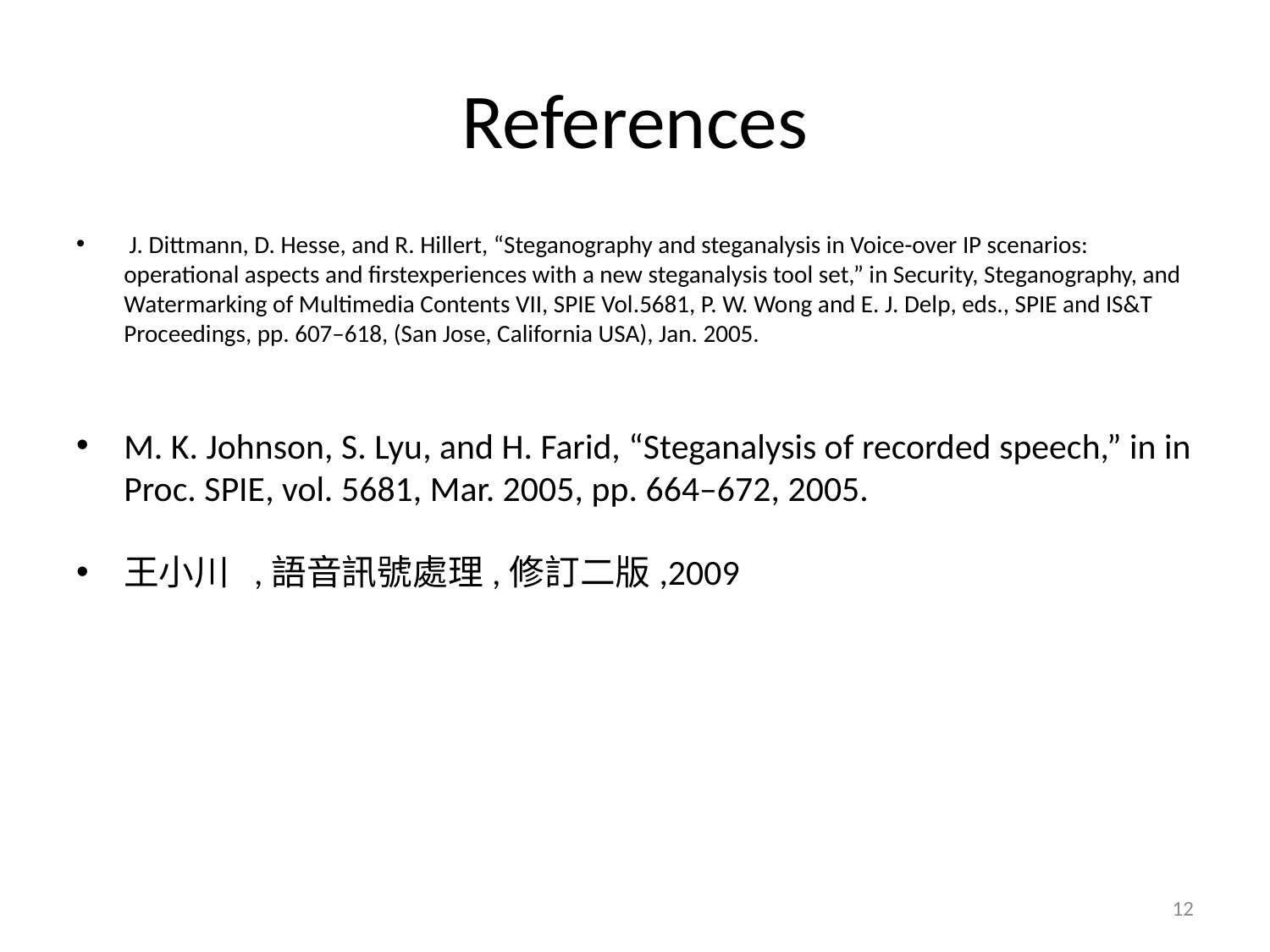

# References
 J. Dittmann, D. Hesse, and R. Hillert, “Steganography and steganalysis in Voice-over IP scenarios: operational aspects and firstexperiences with a new steganalysis tool set,” in Security, Steganography, and Watermarking of Multimedia Contents VII, SPIE Vol.5681, P. W. Wong and E. J. Delp, eds., SPIE and IS&T Proceedings, pp. 607–618, (San Jose, California USA), Jan. 2005.

M. K. Johnson, S. Lyu, and H. Farid, “Steganalysis of recorded speech,” in in Proc. SPIE, vol. 5681, Mar. 2005, pp. 664–672, 2005.

王小川  ,語音訊號處理,修訂二版,2009

12